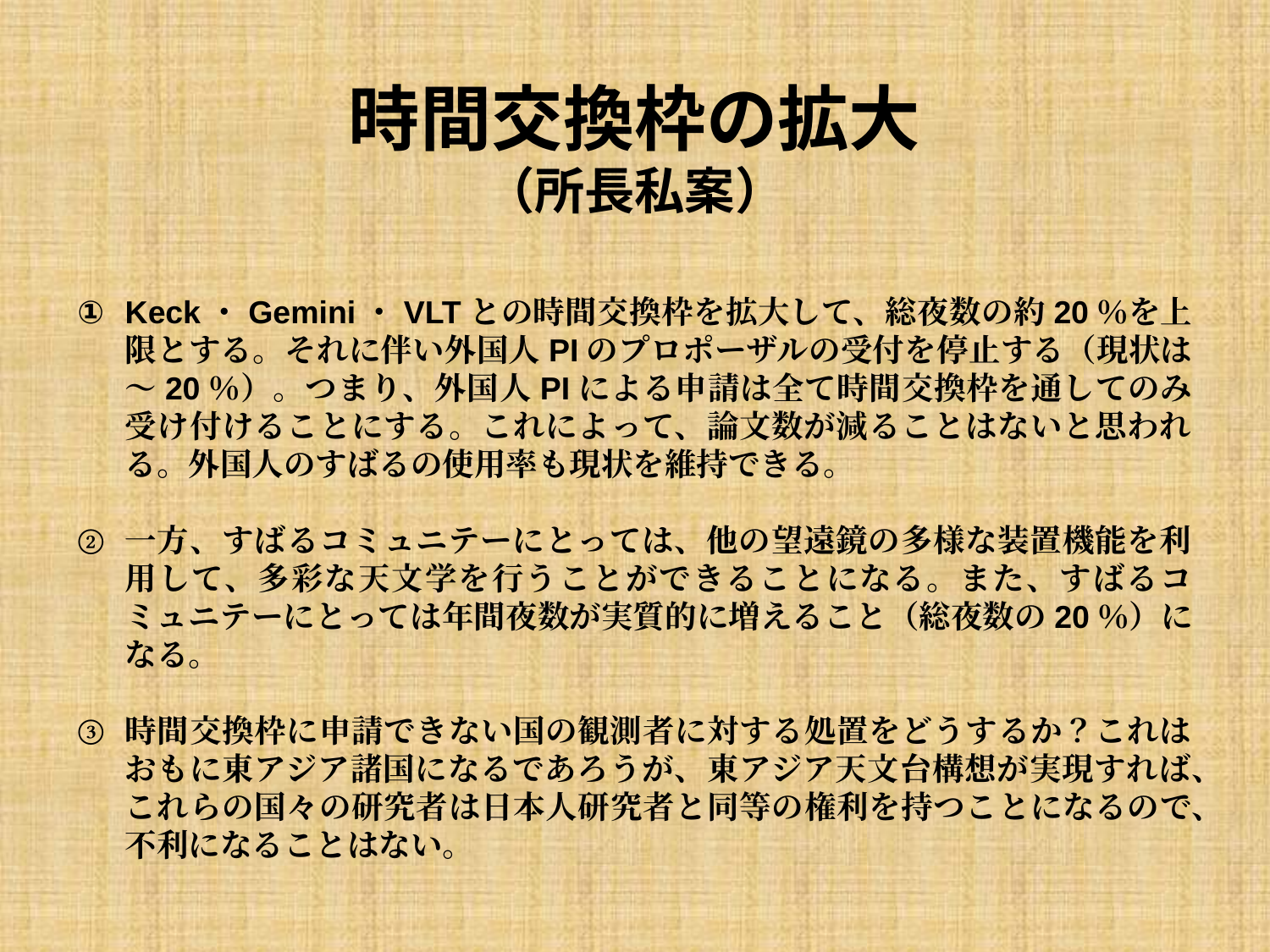

# 時間交換枠の拡大 （所長私案）

Keck・Gemini・VLTとの時間交換枠を拡大して、総夜数の約20％を上限とする。それに伴い外国人PIのプロポーザルの受付を停止する（現状は～20％）。つまり、外国人PIによる申請は全て時間交換枠を通してのみ受け付けることにする。これによって、論文数が減ることはないと思われる。外国人のすばるの使用率も現状を維持できる。

一方、すばるコミュニテーにとっては、他の望遠鏡の多様な装置機能を利用して、多彩な天文学を行うことができることになる。また、すばるコミュニテーにとっては年間夜数が実質的に増えること（総夜数の20％）になる。

時間交換枠に申請できない国の観測者に対する処置をどうするか？これはおもに東アジア諸国になるであろうが、東アジア天文台構想が実現すれば、これらの国々の研究者は日本人研究者と同等の権利を持つことになるので、不利になることはない。